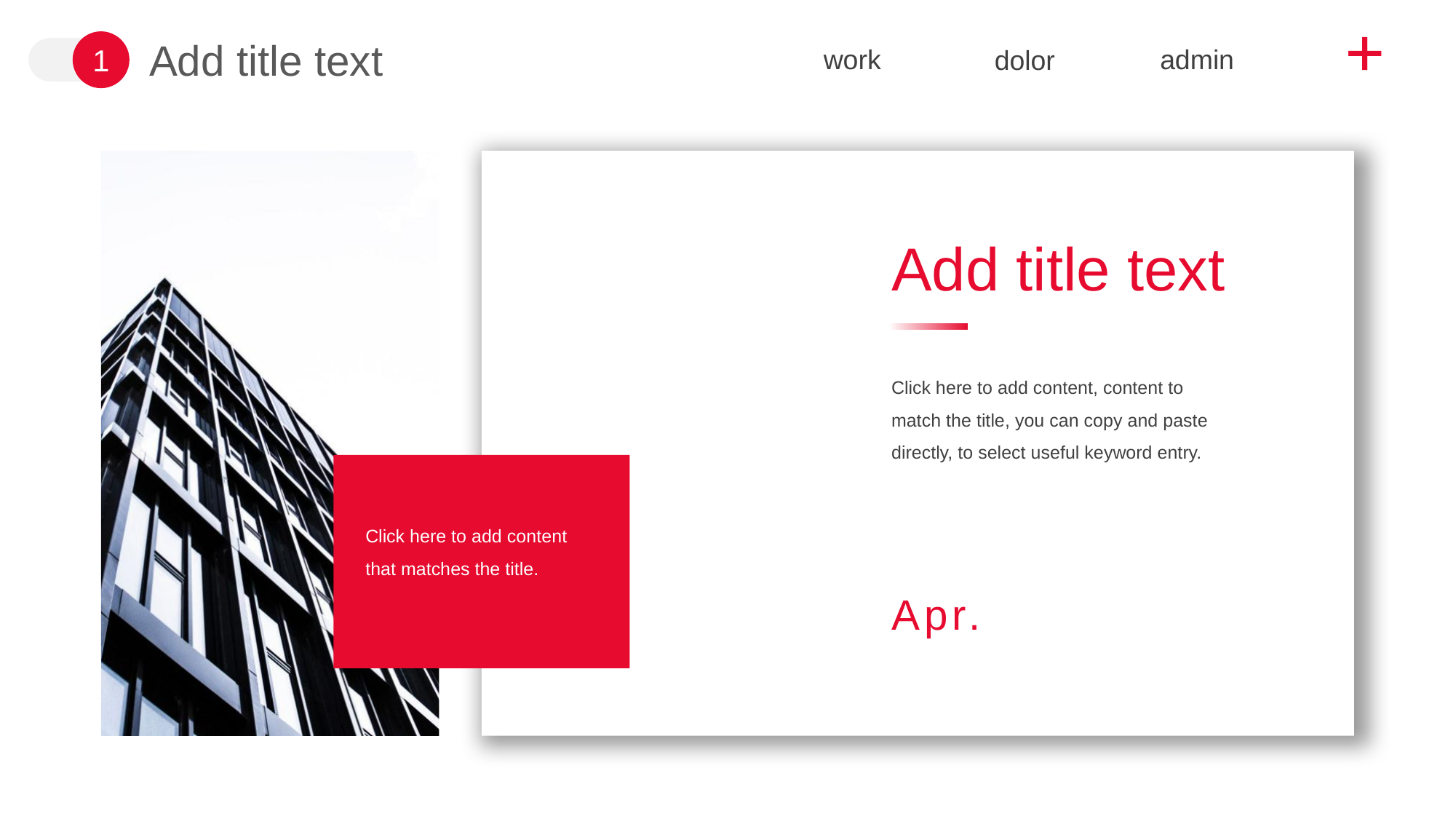

Add title text
1

work
admin
dolor

Add title text

Click here to add content, content to match the title, you can copy and paste directly, to select useful keyword entry.

Click here to add content that matches the title.
Apr.
PPT下载 http://www.1ppt.com/xiazai/